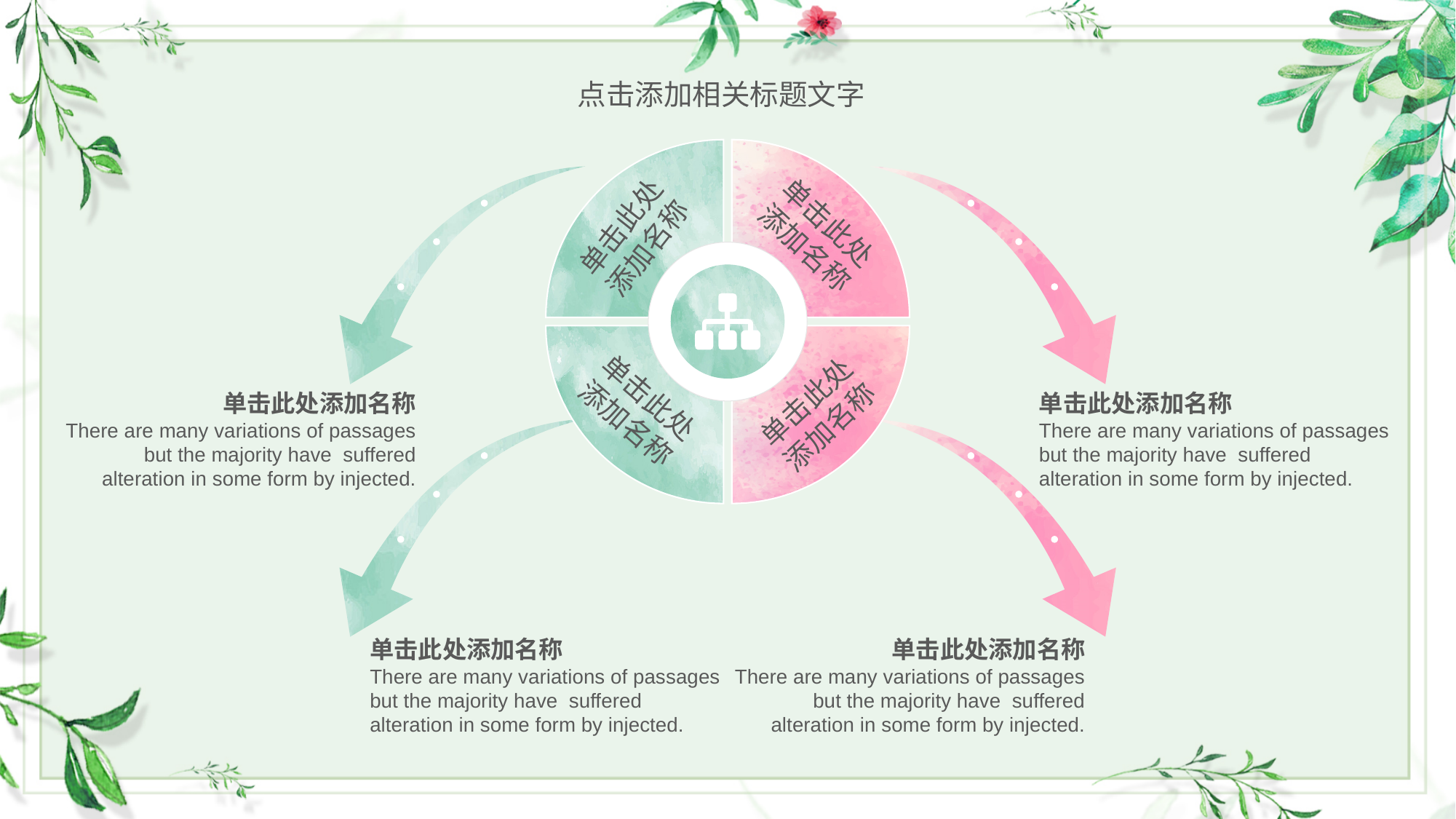

点击添加相关标题文字

单击此处
添加名称
单击此处
添加名称

单击此处
添加名称
单击此处
添加名称

单击此处添加名称
There are many variations of passages but the majority have  suffered alteration in some form by injected.
单击此处添加名称
There are many variations of passages but the majority have  suffered alteration in some form by injected.
单击此处添加名称
There are many variations of passages but the majority have  suffered alteration in some form by injected.
单击此处添加名称
There are many variations of passages but the majority have  suffered alteration in some form by injected.